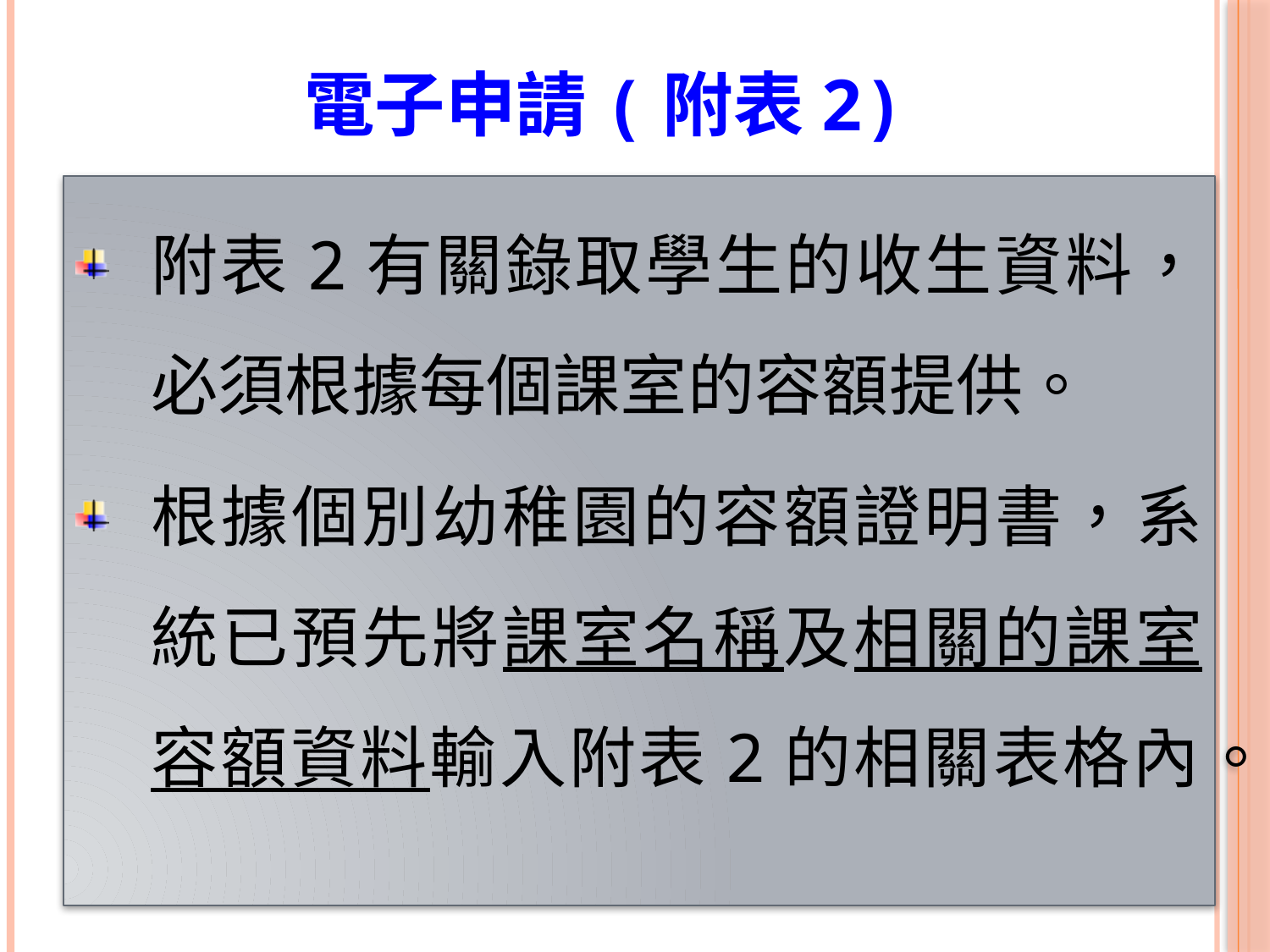

# 電子申請(附表2)
附表2有關錄取學生的收生資料，必須根據每個課室的容額提供。
根據個別幼稚園的容額證明書，系統已預先將課室名稱及相關的課室容額資料輸入附表2的相關表格內。